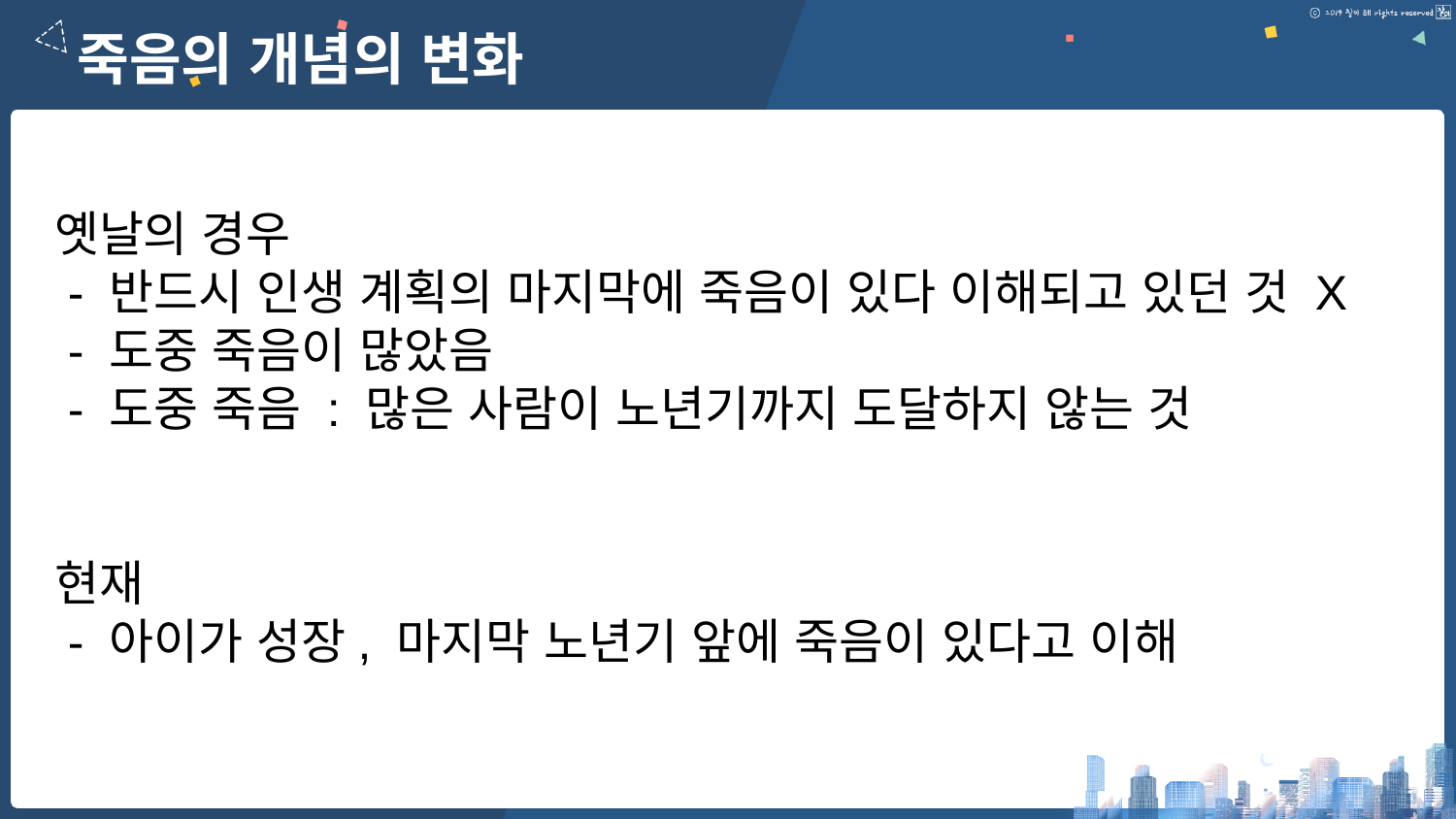

죽음의 개념의 변화
옛날의 경우
 - 반드시 인생 계획의 마지막에 죽음이 있다 이해되고 있던 것 X
 - 도중 죽음이 많았음
 - 도중 죽음 : 많은 사람이 노년기까지 도달하지 않는 것

현재
 - 아이가 성장, 마지막 노년기 앞에 죽음이 있다고 이해